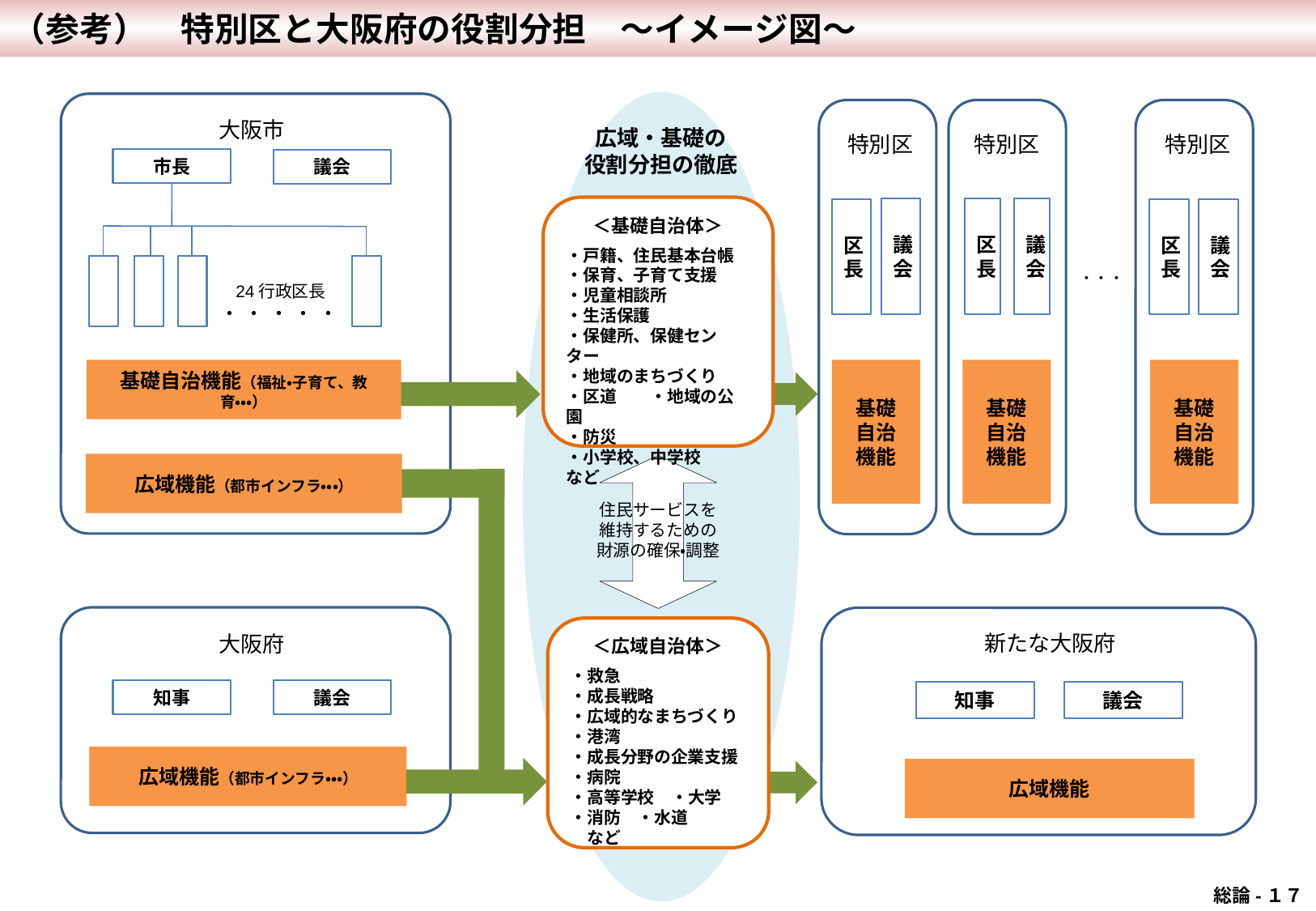

（参考）　特別区と大阪府の役割分担　～イメージ図～

広域・基礎の
役割分担の徹底
＜基礎自治体＞

・戸籍、住民基本台帳
・保育、子育て支援
・児童相談所
・生活保護
・保健所、保健センター
・地域のまちづくり
・区道　　・地域の公園
・防災
・小学校、中学校　　など

住民サービスを
維持するための
財源の確保・調整

＜広域自治体＞

・救急
・成長戦略
・広域的なまちづくり
・港湾
・成長分野の企業支援
・病院
・高等学校　・大学
・消防　・水道　　　　など

特別区
特別区
特別区
議会
区長
議会
区長
区長
議会
・・・
基礎
自治
機能
基礎
自治
機能
基礎
自治
機能
大阪市
市長
議会

24行政区長
・ ・ ・ ・ ・
基礎自治機能（福祉・子育て、教育・・・）
広域機能（都市インフラ・・・）

大阪府
知事
議会
広域機能（都市インフラ・・・）

新たな大阪府
知事
議会
広域機能

 総論-１７